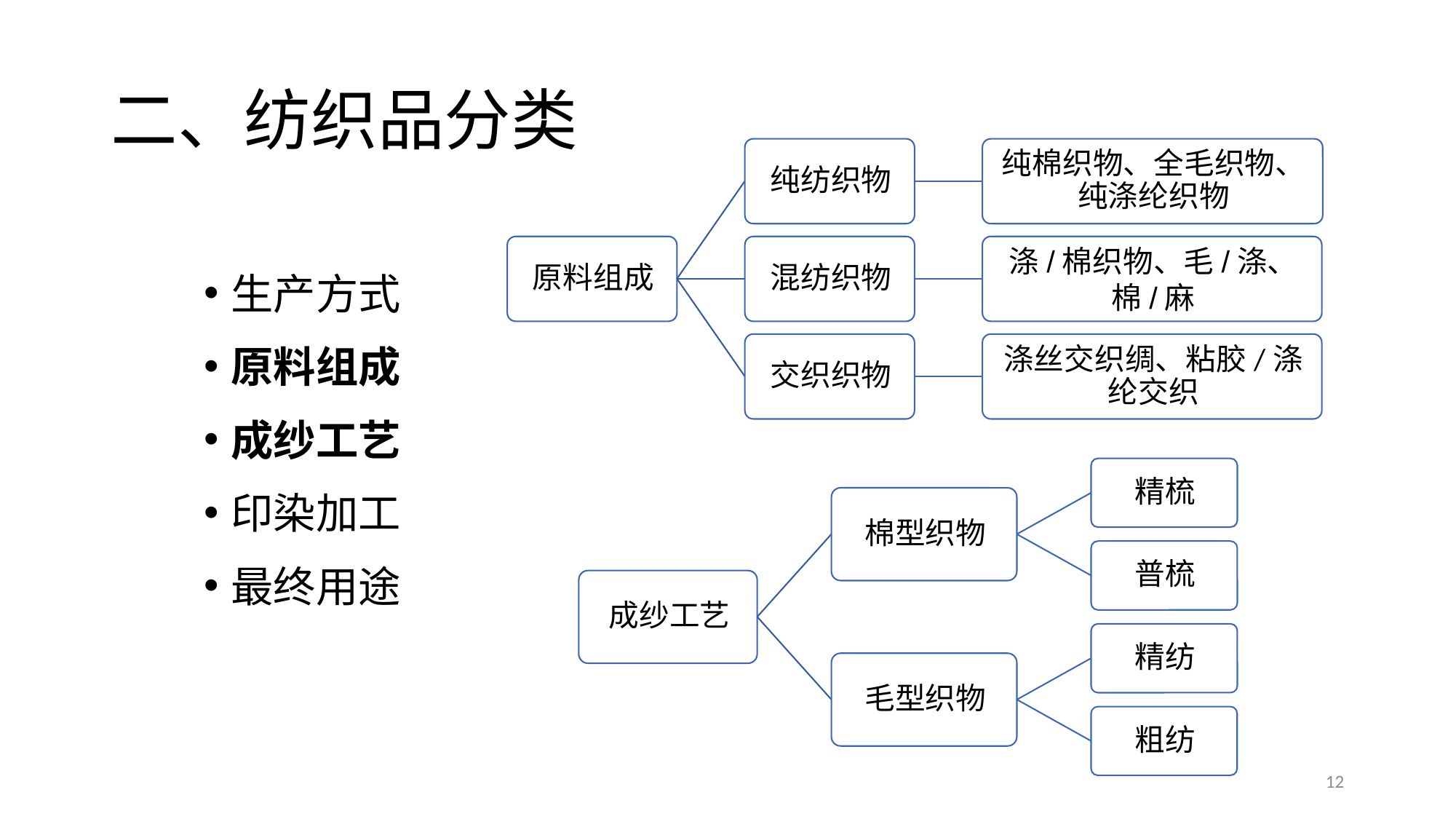

# 二、纺织品分类
原料组成

纯纺织物

纯棉织物、全毛织物、纯涤纶织物

混纺织物

涤/棉织物、毛/涤、
棉/麻

交织织物

涤丝交织绸、粘胶/涤纶交织
生产方式
原料组成
成纱工艺
印染加工
最终用途

成纱工艺

棉型织物

精梳

普梳

毛型织物

精纺

粗纺
12